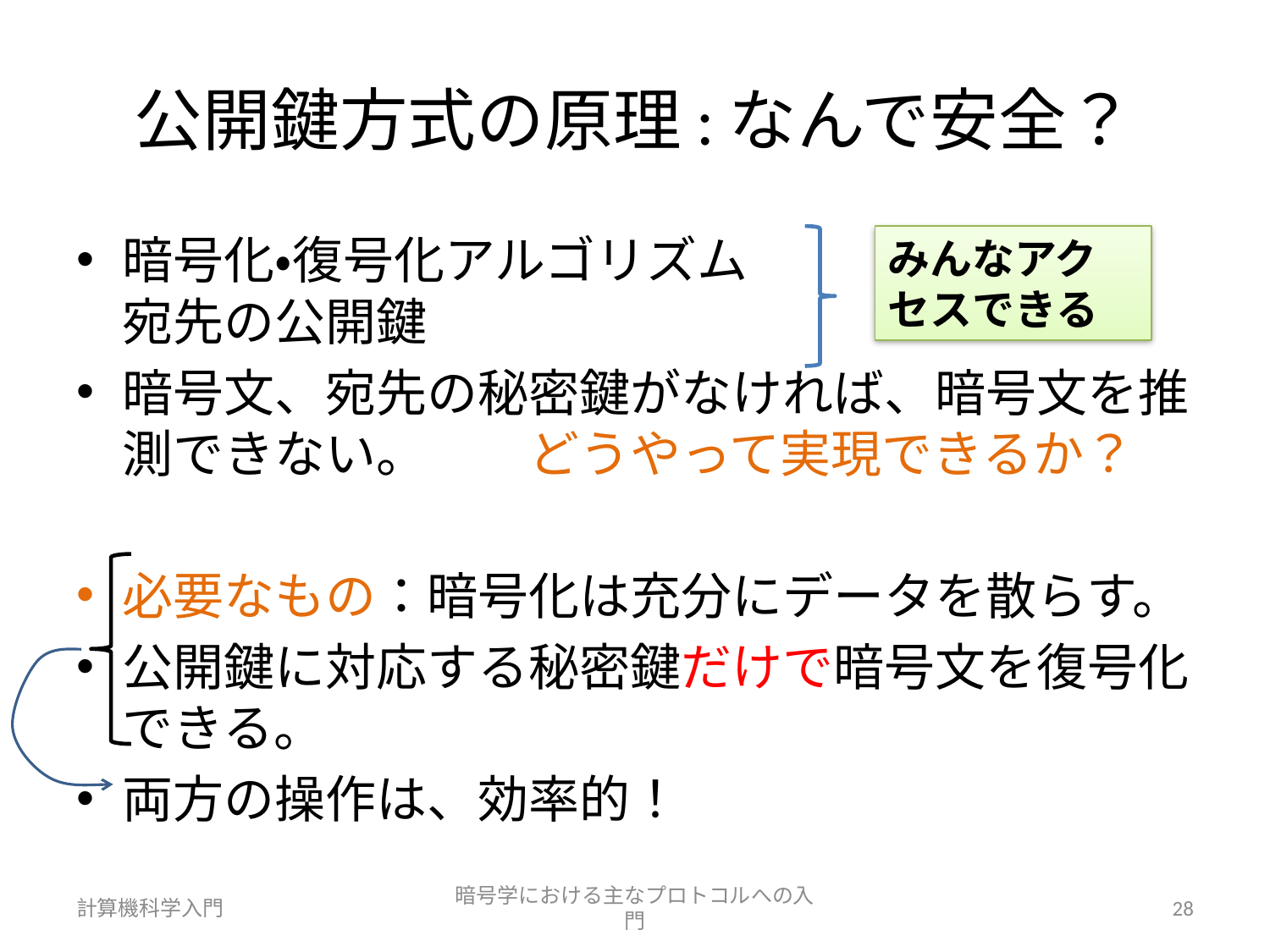

# 公開鍵方式の原理:なんで安全？
暗号化・復号化アルゴリズム
宛先の公開鍵
暗号文、宛先の秘密鍵がなければ、暗号文を推測できない。　　どうやって実現できるか？

必要なもの：暗号化は充分にデータを散らす。
公開鍵に対応する秘密鍵だけで暗号文を復号化できる。
両方の操作は、効率的！

みんなアクセスできる

計算機科学入門
暗号学における主なプロトコルへの入門
28